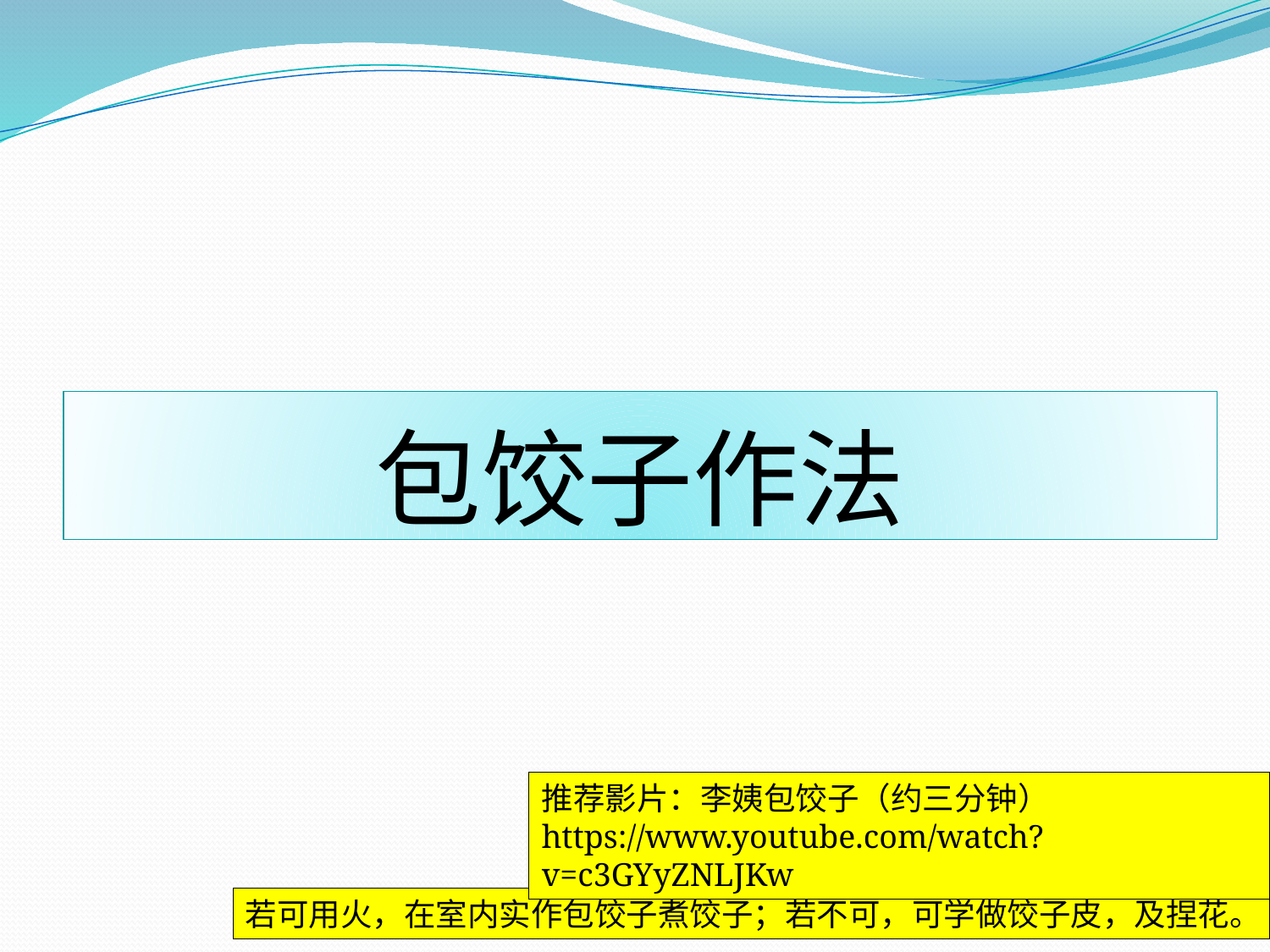

# 包饺子作法
推荐影片：李姨包饺子（约三分钟） https://www.youtube.com/watch?v=c3GYyZNLJKw
若可用火，在室内实作包饺子煮饺子；若不可，可学做饺子皮，及捏花。